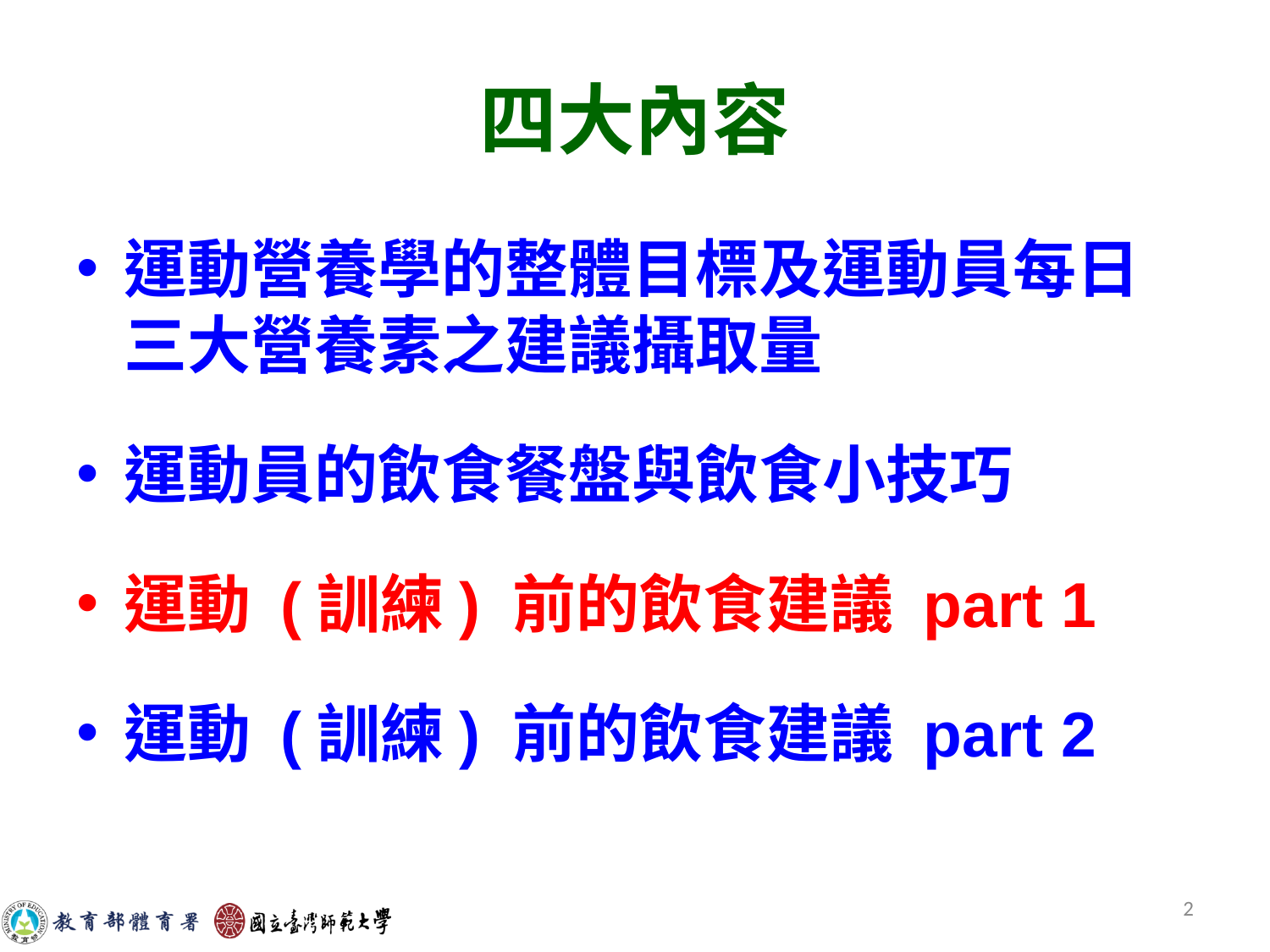

# 四大內容
運動營養學的整體目標及運動員每日三大營養素之建議攝取量

運動員的飲食餐盤與飲食小技巧

運動 (訓練) 前的飲食建議 part 1

運動 (訓練) 前的飲食建議 part 2

2